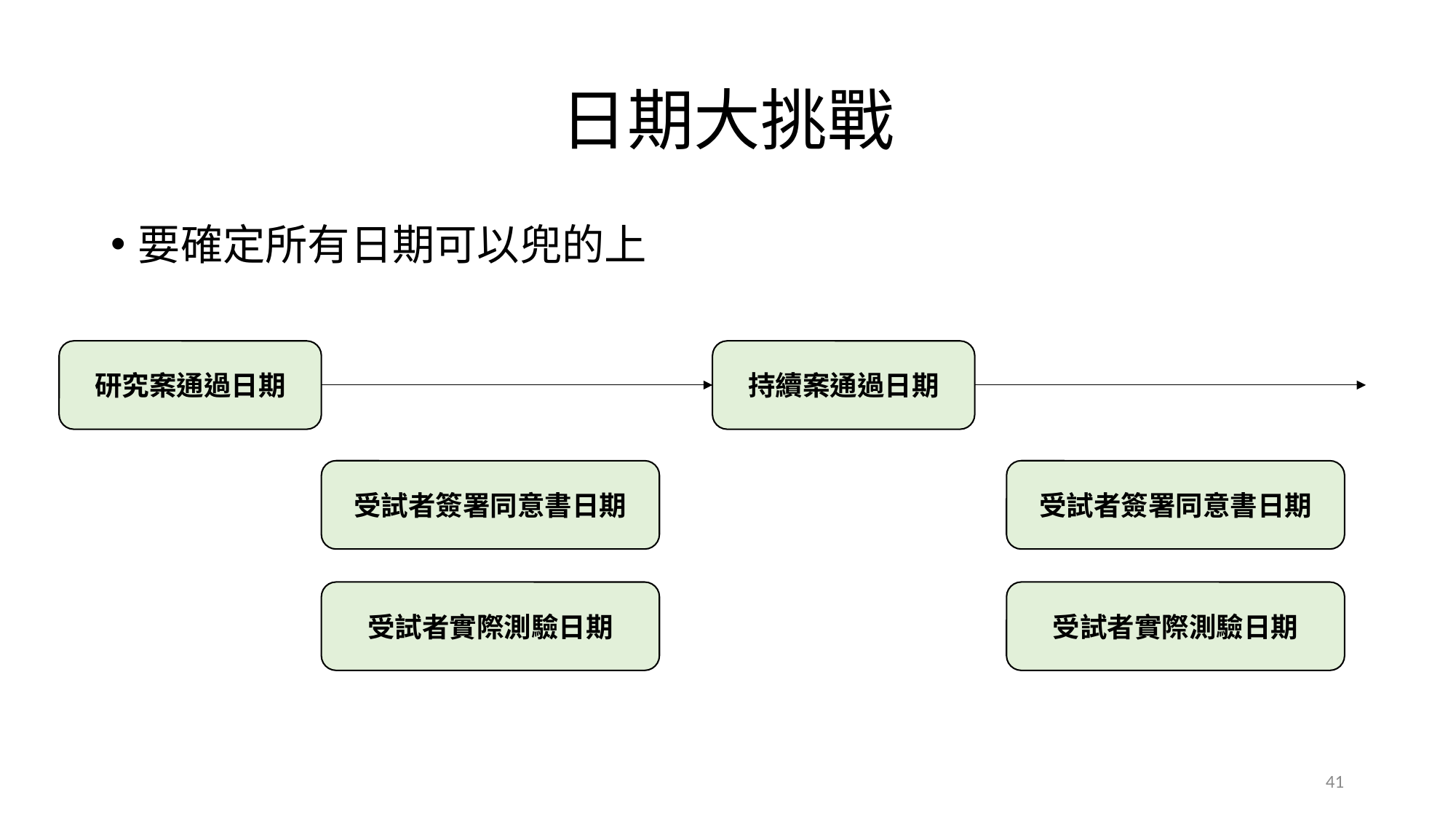

# 日期大挑戰
要確定所有日期可以兜的上
持續案通過日期
研究案通過日期
受試者簽署同意書日期
受試者簽署同意書日期
受試者實際測驗日期
受試者實際測驗日期
41